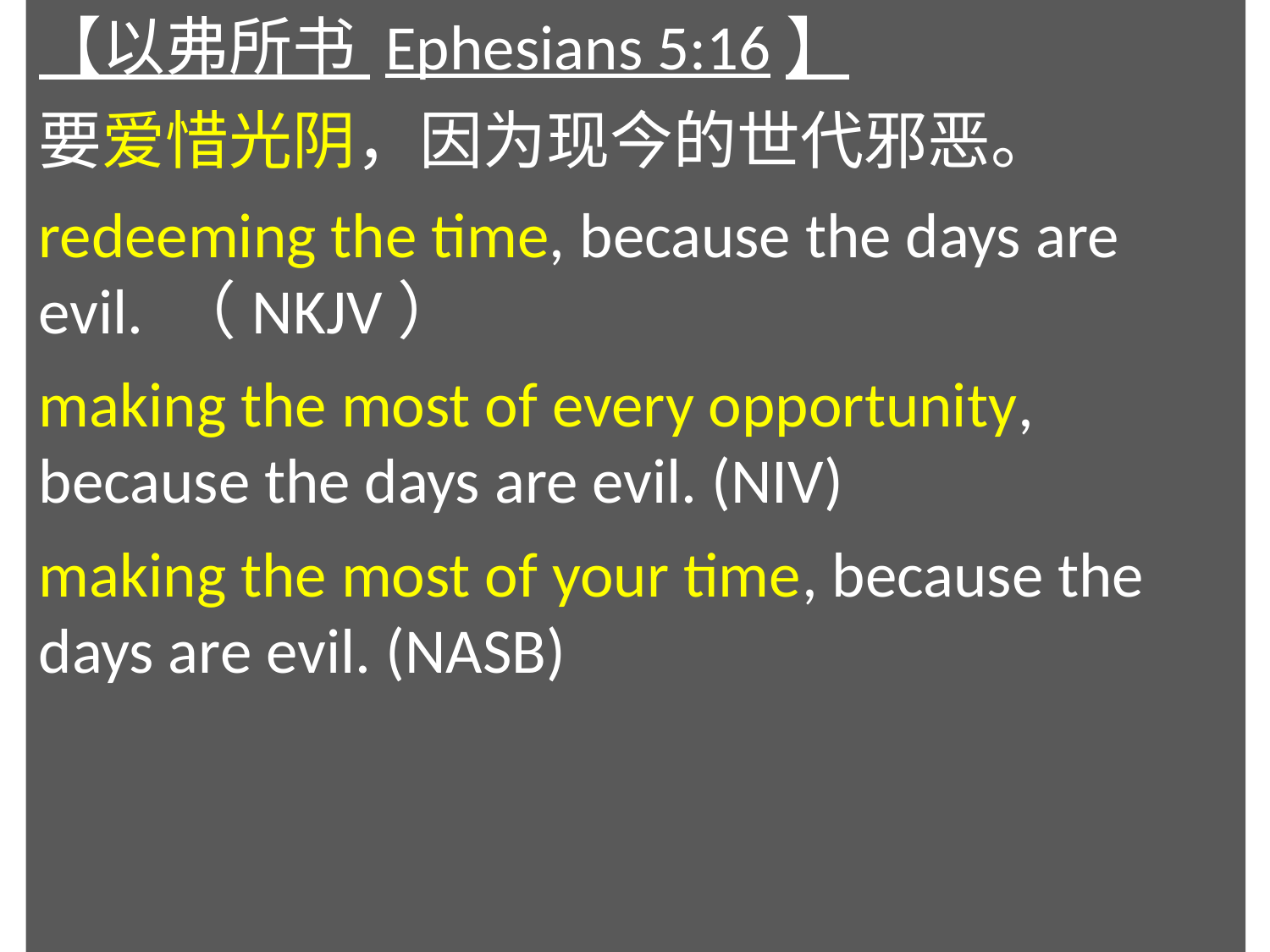

【以弗所书 Ephesians 5:16】
要爱惜光阴，因为现今的世代邪恶。
redeeming the time, because the days are evil. （NKJV）
making the most of every opportunity, because the days are evil. (NIV)
making the most of your time, because the days are evil. (NASB)